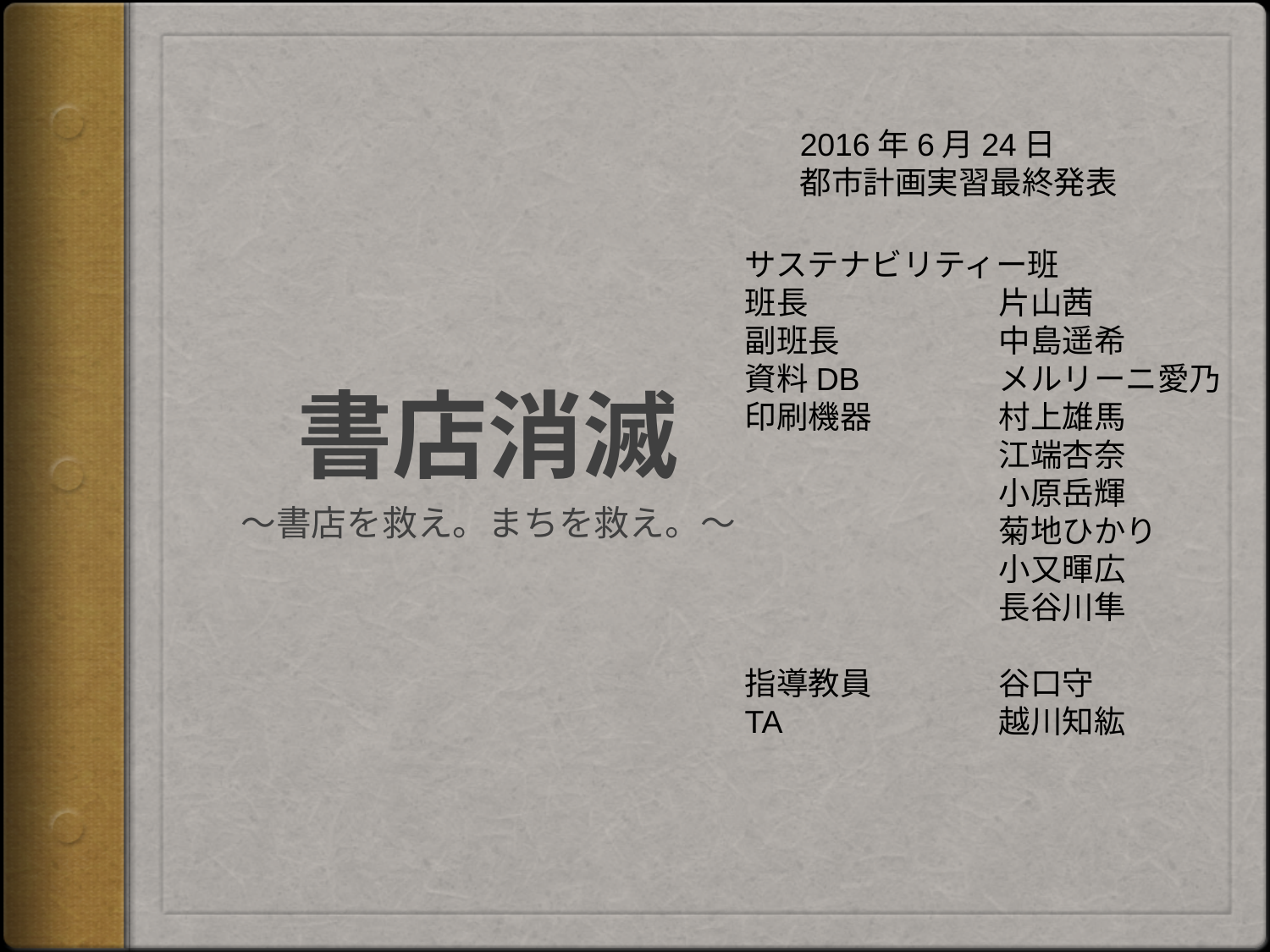

2016年6月24日
都市計画実習最終発表
サステナビリティー班
班長		片山茜
副班長		中島遥希
資料DB		メルリーニ愛乃
印刷機器	村上雄馬
		江端杏奈
		小原岳輝
		菊地ひかり
		小又暉広
		長谷川隼

指導教員	谷口守
TA		越川知紘
# 書店消滅
〜書店を救え。まちを救え。〜